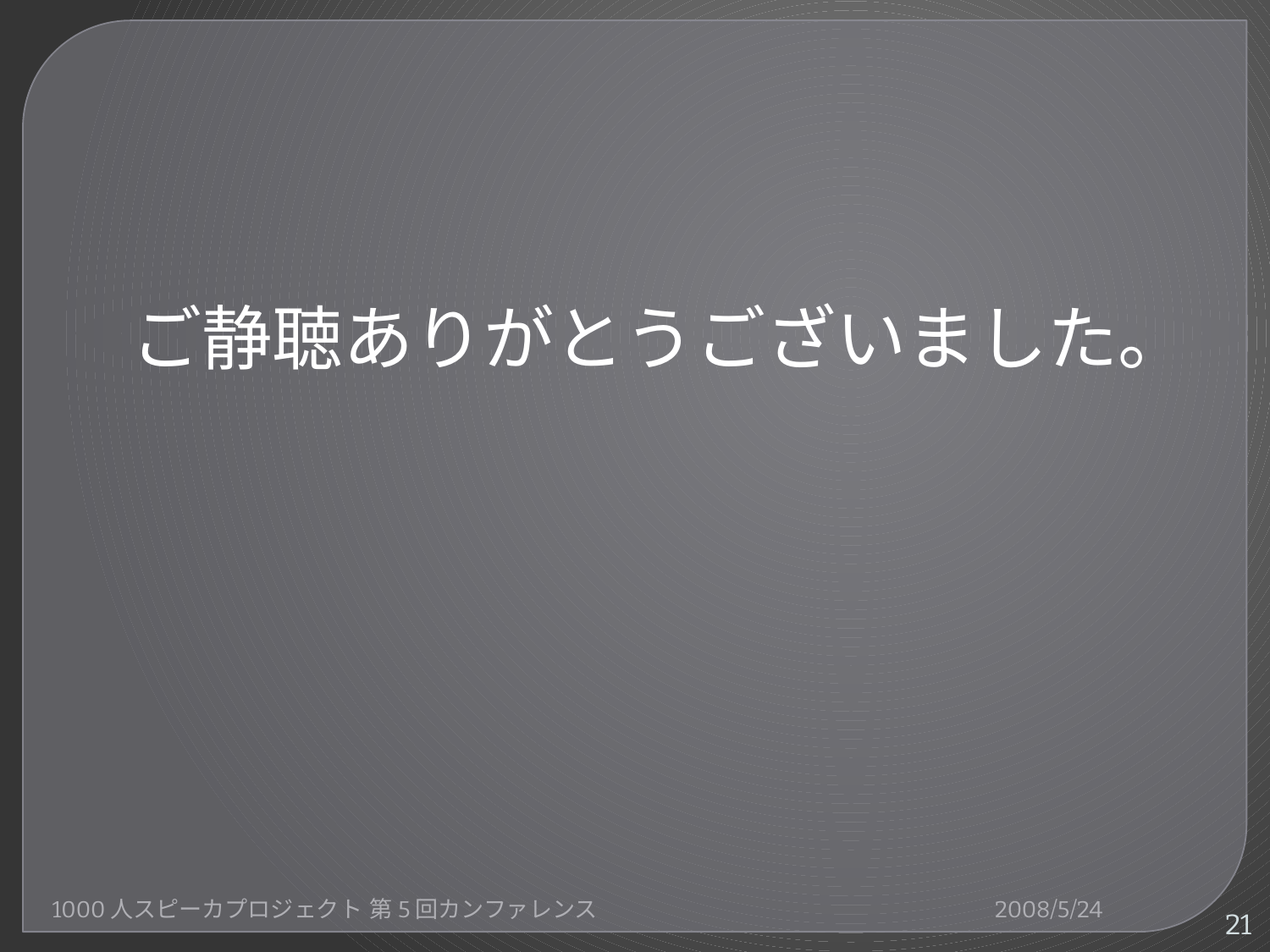

ご静聴ありがとうございました。
1000人スピーカプロジェクト 第5回カンファレンス
2008/5/24
21